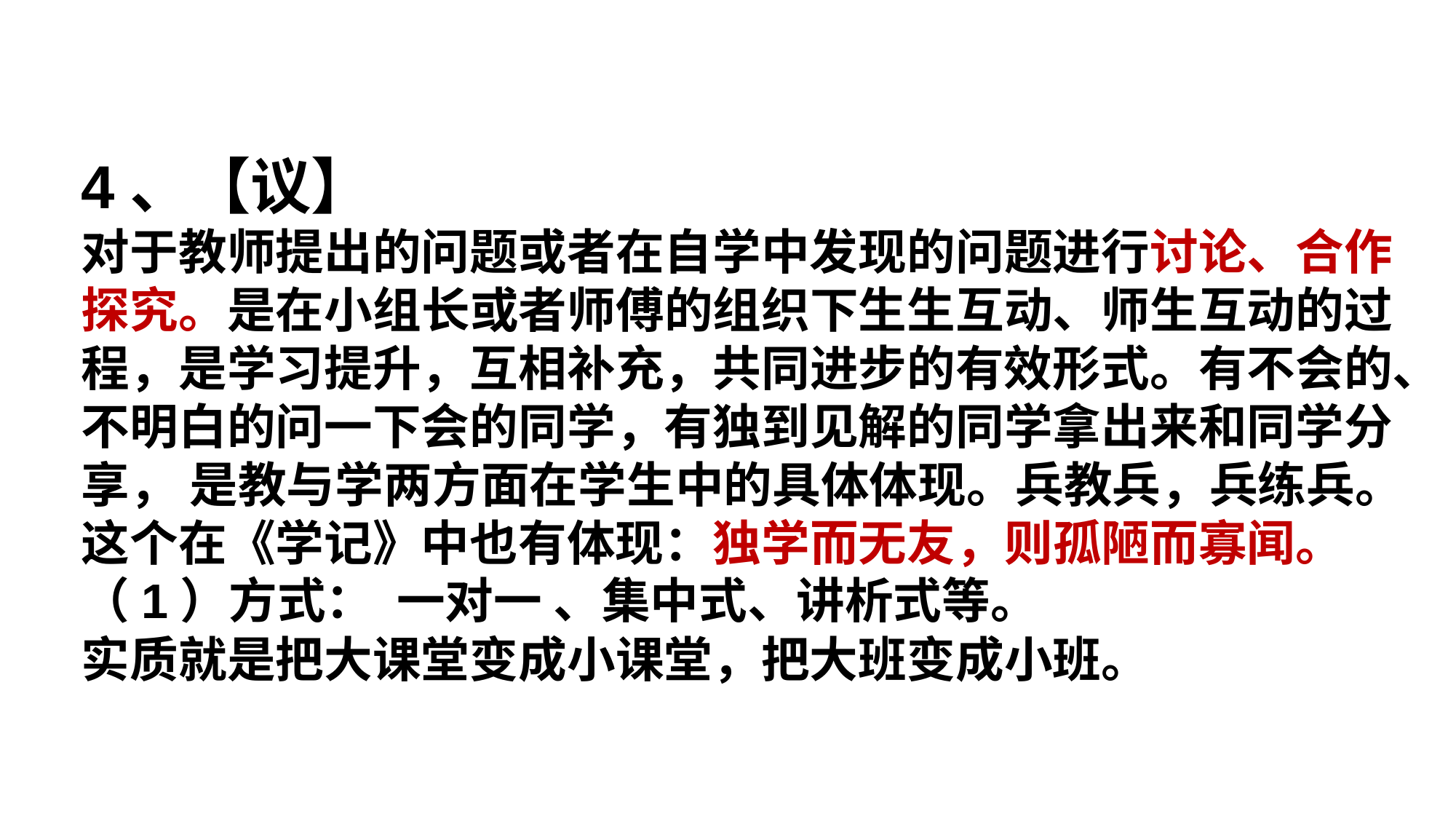

4、【议】
对于教师提出的问题或者在自学中发现的问题进行讨论、合作探究。是在小组长或者师傅的组织下生生互动、师生互动的过程，是学习提升，互相补充，共同进步的有效形式。有不会的、不明白的问一下会的同学，有独到见解的同学拿出来和同学分享， 是教与学两方面在学生中的具体体现。兵教兵，兵练兵。这个在《学记》中也有体现：独学而无友，则孤陋而寡闻。
（1）方式：  一对一 、集中式、讲析式等。
实质就是把大课堂变成小课堂，把大班变成小班。